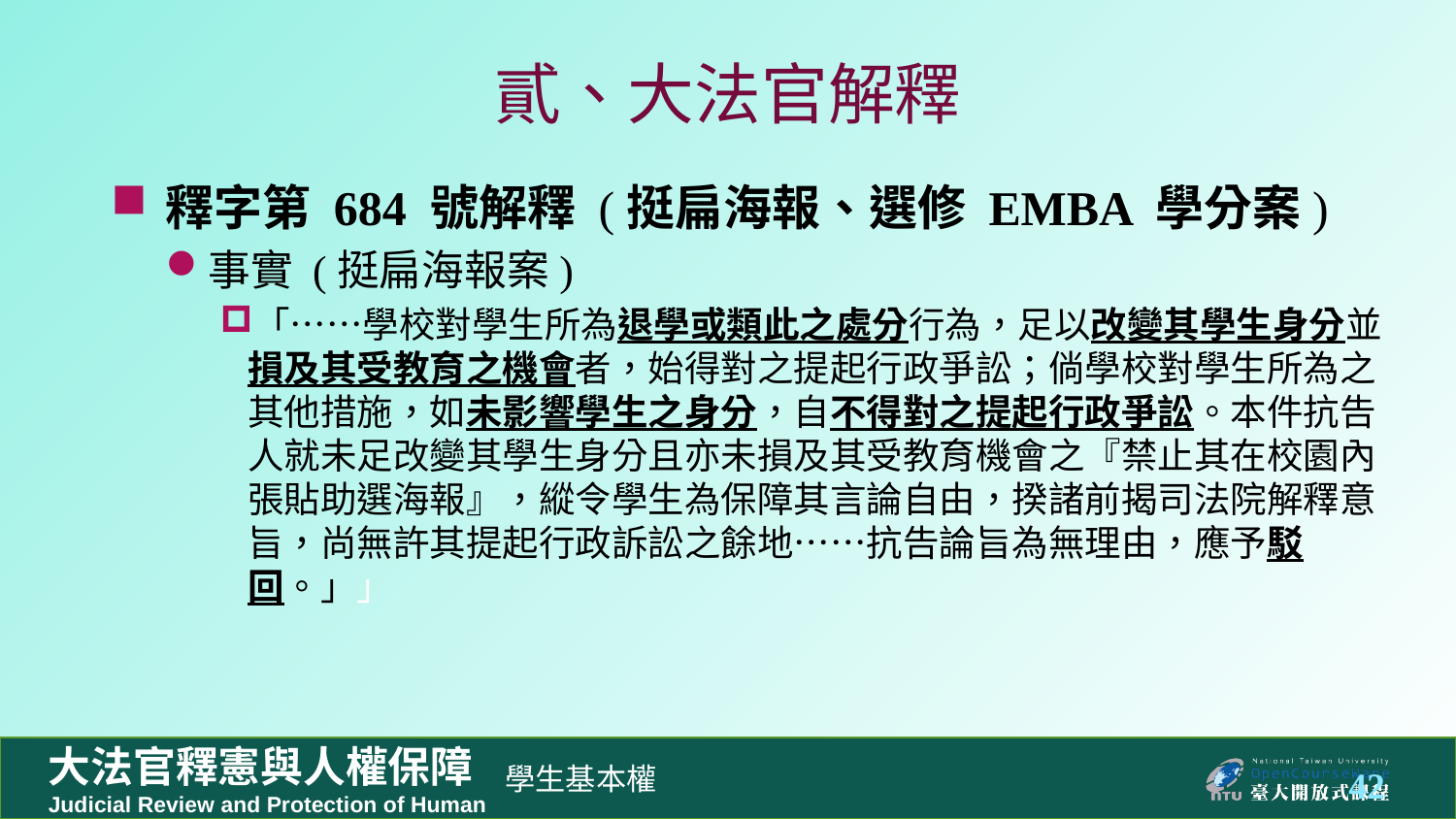

# 貳、大法官解釋
釋字第 684 號解釋 (挺扁海報、選修 EMBA 學分案)
事實 (挺扁海報案)
「……學校對學生所為退學或類此之處分行為，足以改變其學生身分並損及其受教育之機會者，始得對之提起行政爭訟；倘學校對學生所為之其他措施，如未影響學生之身分，自不得對之提起行政爭訟。本件抗告人就未足改變其學生身分且亦未損及其受教育機會之『禁止其在校園內張貼助選海報』，縱令學生為保障其言論自由，揆諸前揭司法院解釋意旨，尚無許其提起行政訴訟之餘地……抗告論旨為無理由，應予駁回。」」